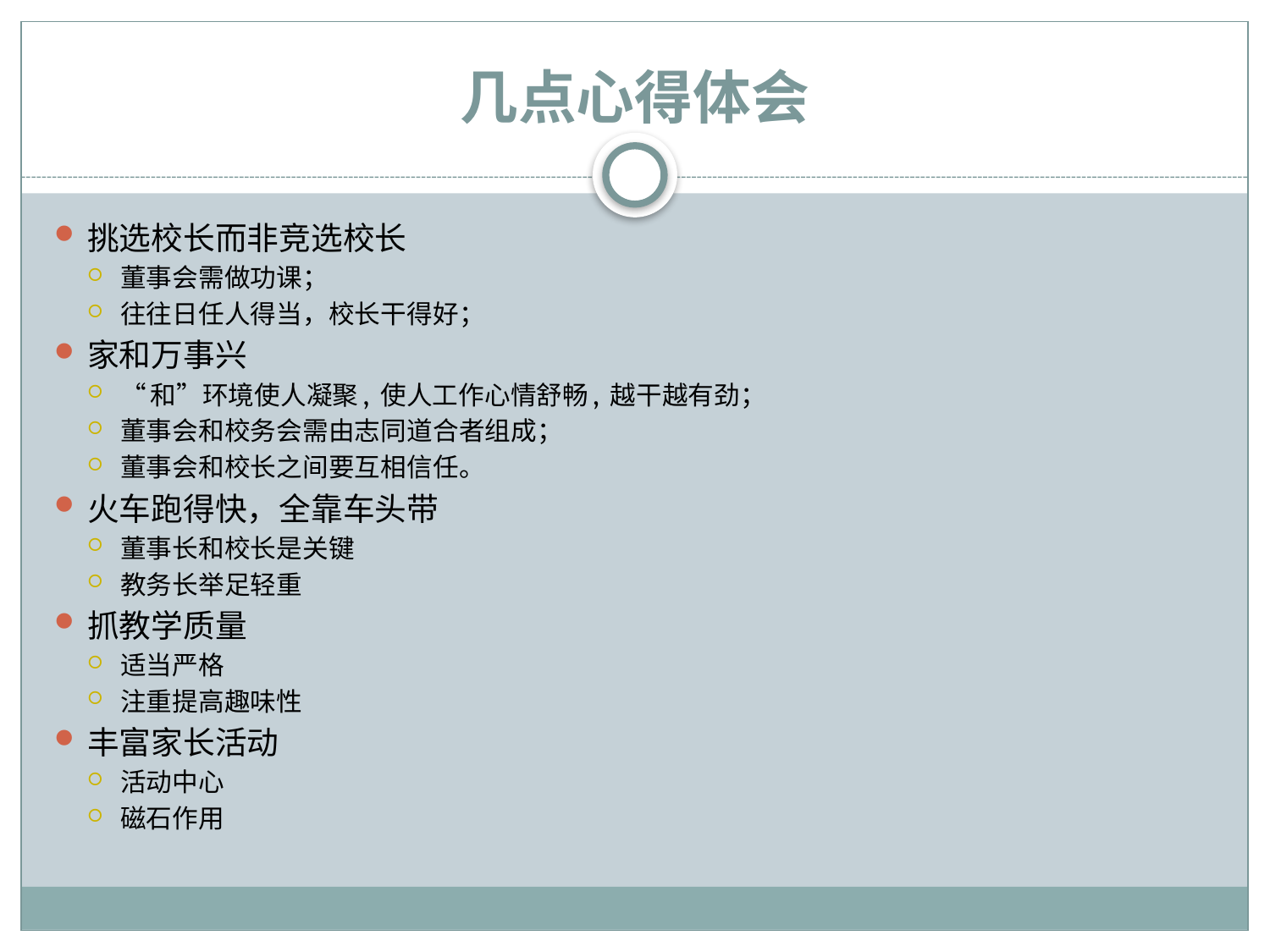

# 几点心得体会
挑选校长而非竞选校长
董事会需做功课；
往往日任人得当，校长干得好；
家和万事兴
“和”环境使人凝聚, 使人工作心情舒畅, 越干越有劲；
董事会和校务会需由志同道合者组成；
董事会和校长之间要互相信任。
火车跑得快，全靠车头带
董事长和校长是关键
教务长举足轻重
抓教学质量
适当严格
注重提高趣味性
丰富家长活动
活动中心
磁石作用